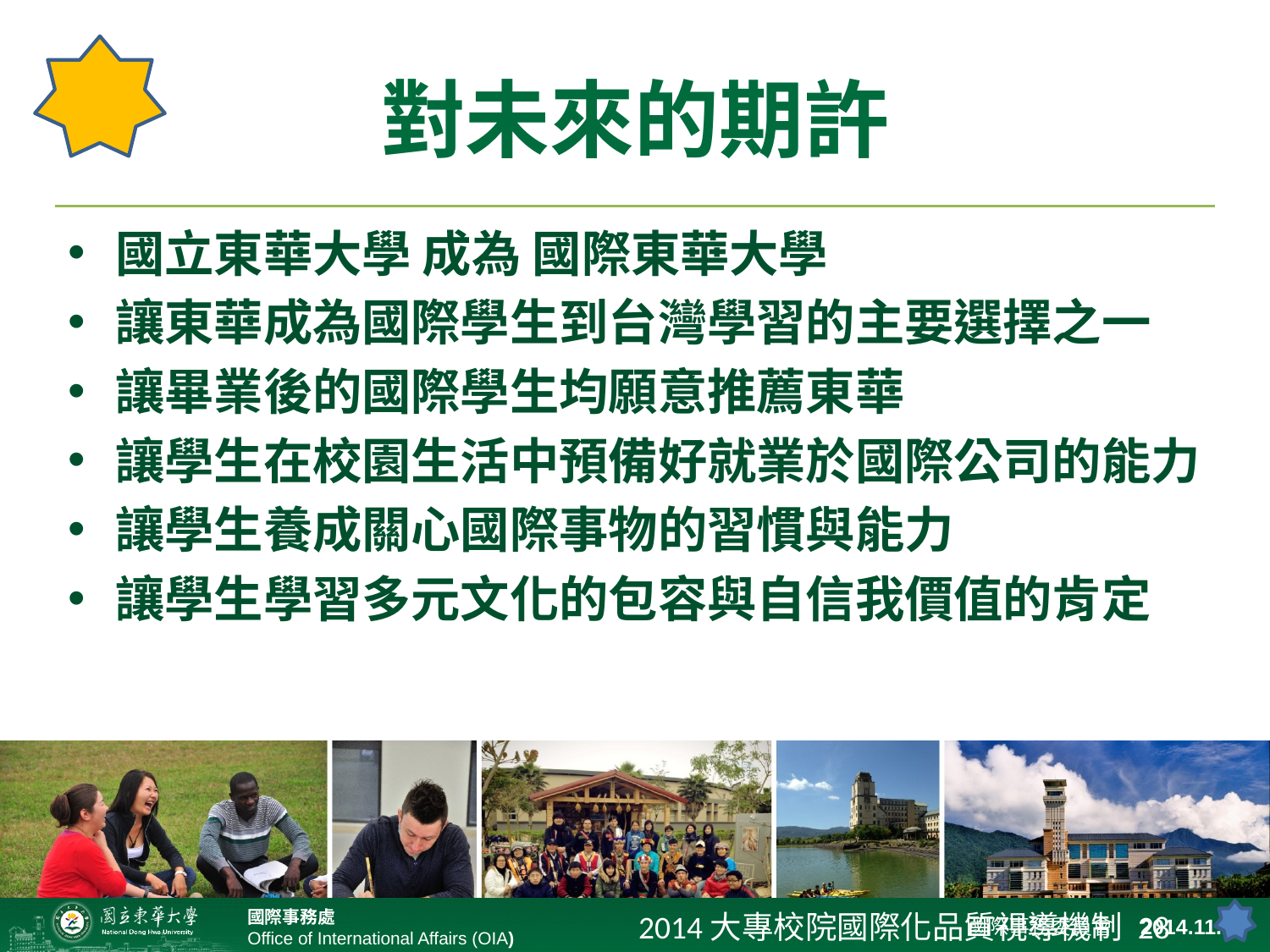

# 對未來的期許
國立東華大學 成為 國際東華大學
讓東華成為國際學生到台灣學習的主要選擇之一
讓畢業後的國際學生均願意推薦東華
讓學生在校園生活中預備好就業於國際公司的能力
讓學生養成關心國際事物的習慣與能力
讓學生學習多元文化的包容與自信我價值的肯定

2014大專校院國際化品質視導機制 28